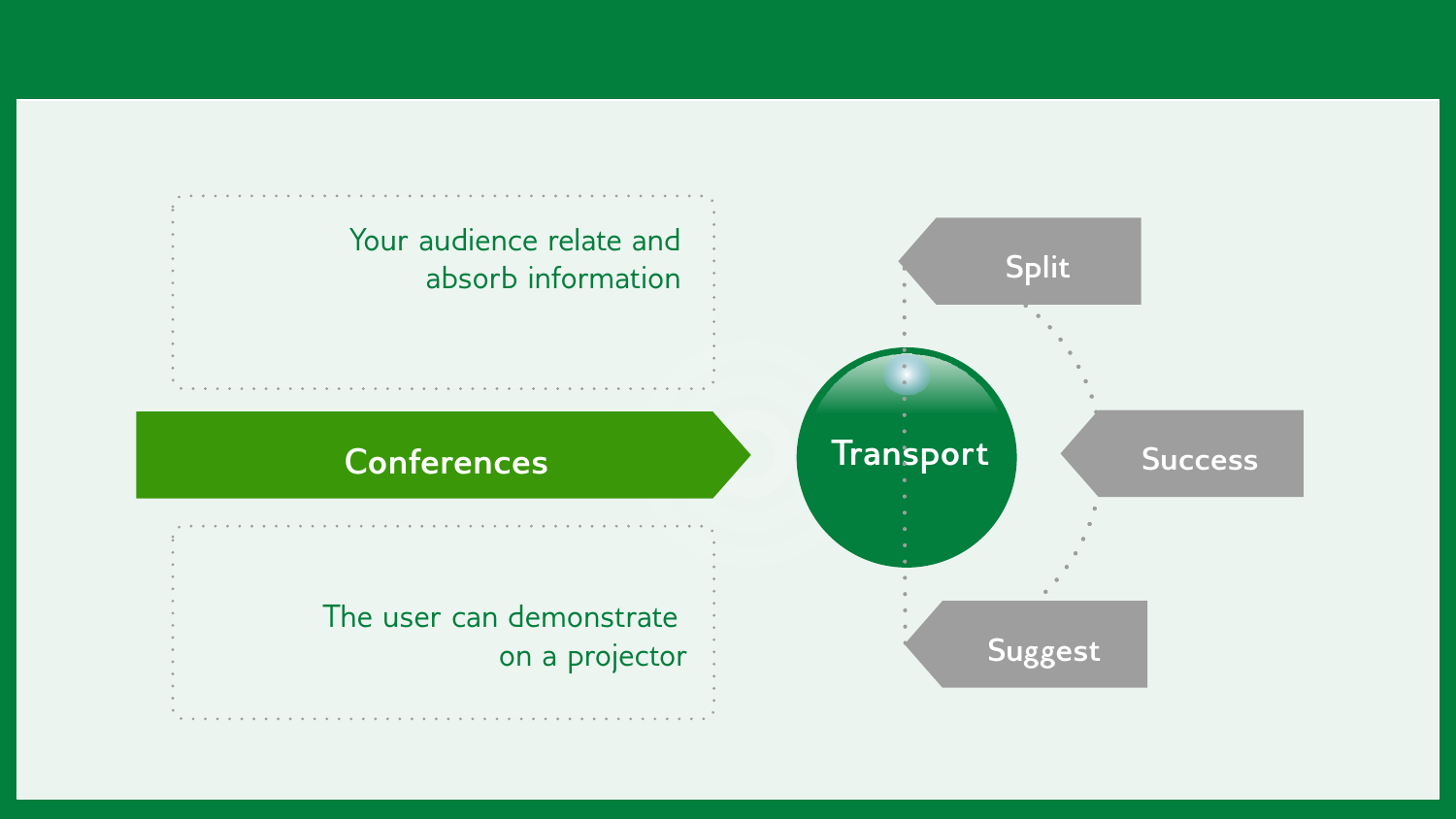

#

Your audience relate and
 absorb information

Split

Success

Transport
Conferences
填加文字

The user can demonstrate
on a projector

Suggest
填加文字